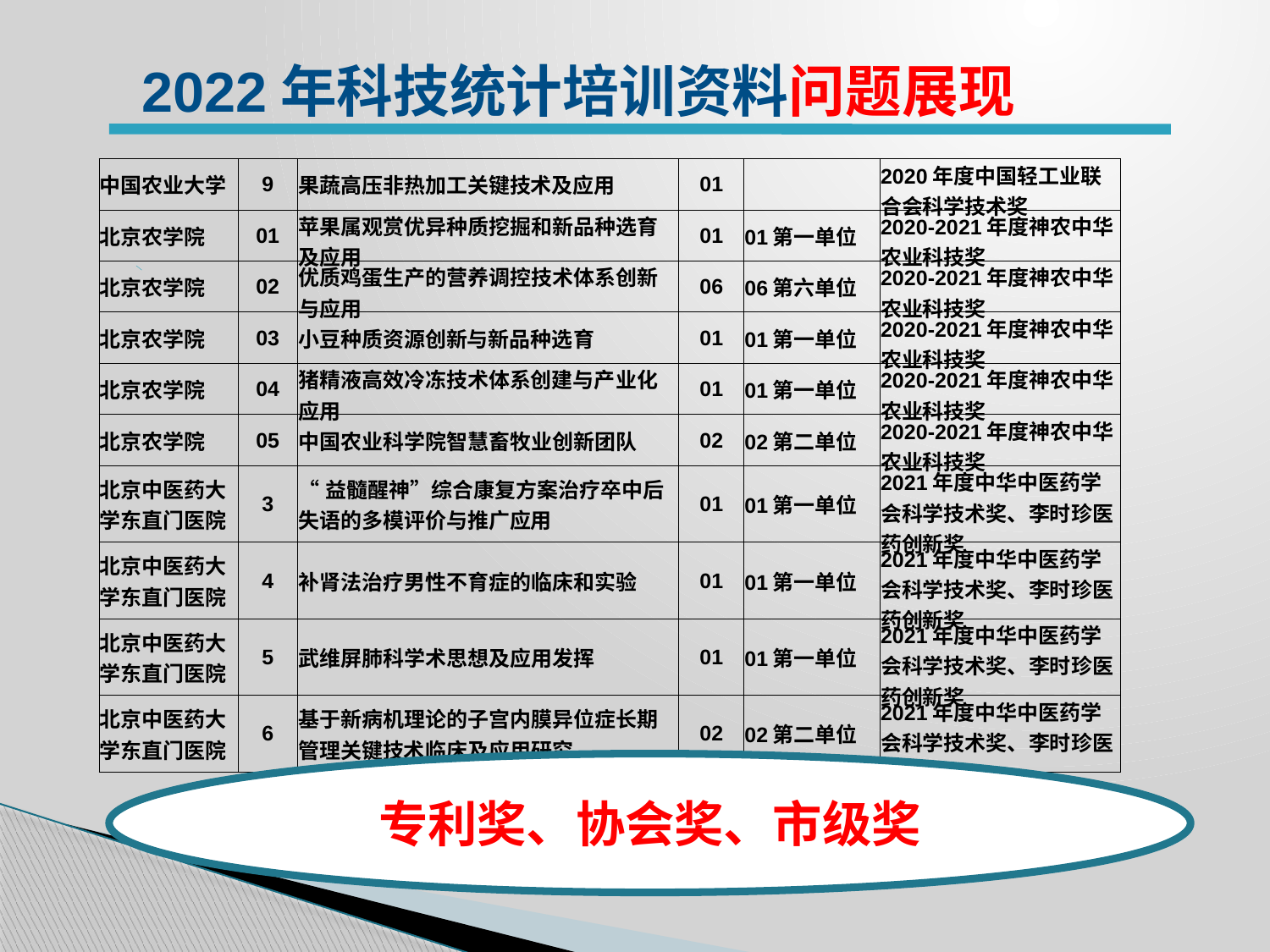

2022年科技统计培训资料问题展现
| 中国农业大学 | 9 | 果蔬高压非热加工关键技术及应用 | 01 |  | 2020年度中国轻工业联合会科学技术奖 |
| --- | --- | --- | --- | --- | --- |
| 北京农学院 | 01 | 苹果属观赏优异种质挖掘和新品种选育及应用 | 01 | 01第一单位 | 2020-2021年度神农中华农业科技奖 |
| 北京农学院 | 02 | 优质鸡蛋生产的营养调控技术体系创新与应用 | 06 | 06第六单位 | 2020-2021年度神农中华农业科技奖 |
| 北京农学院 | 03 | 小豆种质资源创新与新品种选育 | 01 | 01第一单位 | 2020-2021年度神农中华农业科技奖 |
| 北京农学院 | 04 | 猪精液高效冷冻技术体系创建与产业化应用 | 01 | 01第一单位 | 2020-2021年度神农中华农业科技奖 |
| 北京农学院 | 05 | 中国农业科学院智慧畜牧业创新团队 | 02 | 02第二单位 | 2020-2021年度神农中华农业科技奖 |
| 北京中医药大学东直门医院 | 3 | “益髓醒神”综合康复方案治疗卒中后失语的多模评价与推广应用 | 01 | 01第一单位 | 2021年度中华中医药学会科学技术奖、李时珍医药创新奖 |
| 北京中医药大学东直门医院 | 4 | 补肾法治疗男性不育症的临床和实验 | 01 | 01第一单位 | 2021年度中华中医药学会科学技术奖、李时珍医药创新奖 |
| 北京中医药大学东直门医院 | 5 | 武维屏肺科学术思想及应用发挥 | 01 | 01第一单位 | 2021年度中华中医药学会科学技术奖、李时珍医药创新奖 |
| 北京中医药大学东直门医院 | 6 | 基于新病机理论的子宫内膜异位症长期管理关键技术临床及应用研究 | 02 | 02第二单位 | 2021年度中华中医药学会科学技术奖、李时珍医药创新奖 |
专利奖、协会奖、市级奖